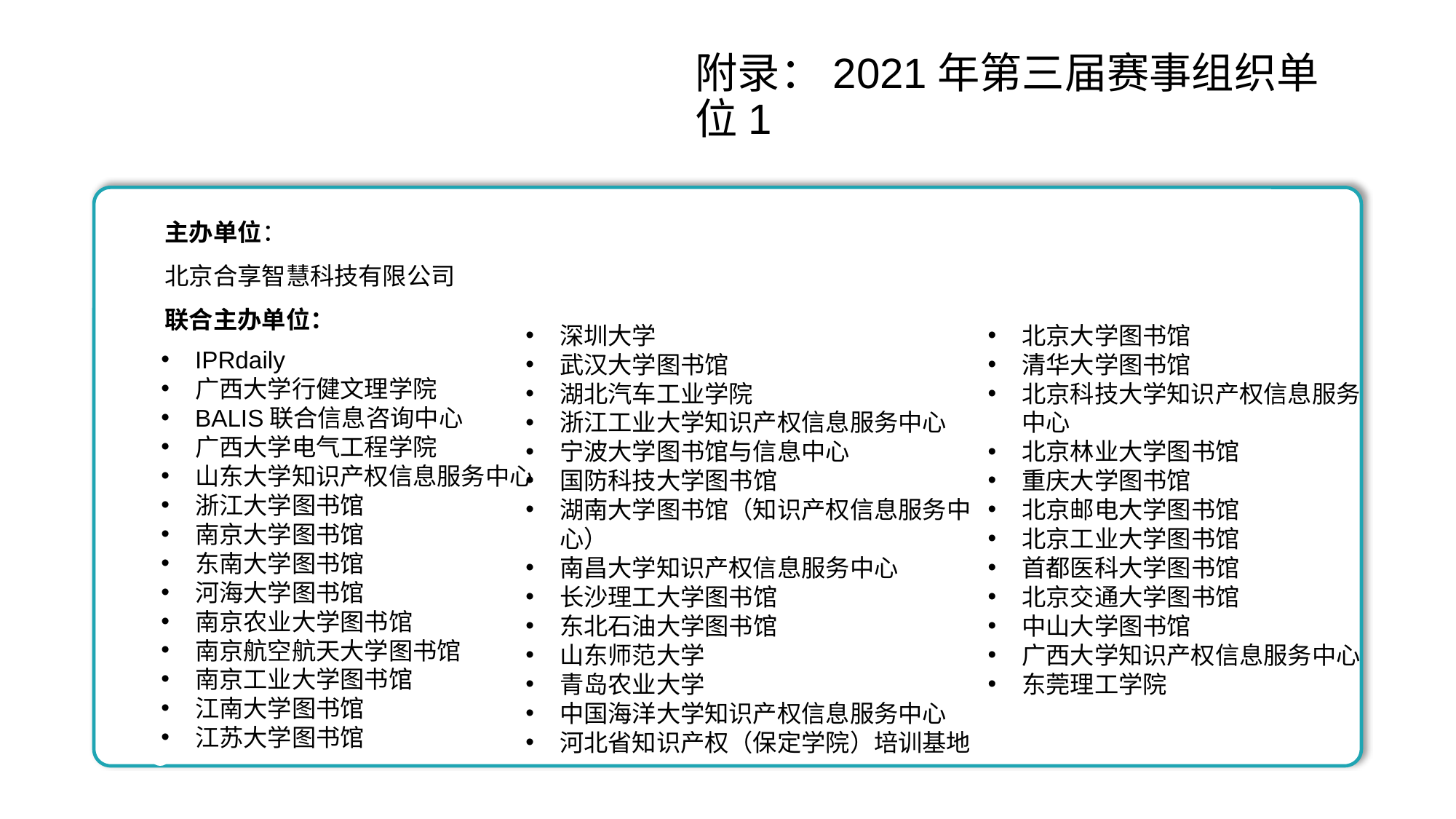

# 附录：2021年第三届赛事组织单位1

主办单位：
北京合享智慧科技有限公司
联合主办单位：

深圳大学
武汉大学图书馆
湖北汽车工业学院
浙江工业大学知识产权信息服务中心
宁波大学图书馆与信息中心
国防科技大学图书馆
湖南大学图书馆（知识产权信息服务中心）
南昌大学知识产权信息服务中心
长沙理工大学图书馆
东北石油大学图书馆
山东师范大学
青岛农业大学
中国海洋大学知识产权信息服务中心
河北省知识产权（保定学院）培训基地
北京大学图书馆
清华大学图书馆
北京科技大学知识产权信息服务中心
北京林业大学图书馆
重庆大学图书馆
北京邮电大学图书馆
北京工业大学图书馆
首都医科大学图书馆
北京交通大学图书馆
中山大学图书馆
广西大学知识产权信息服务中心
东莞理工学院
IPRdaily
广西大学行健文理学院
BALIS联合信息咨询中心
广西大学电气工程学院
山东大学知识产权信息服务中心
浙江大学图书馆
南京大学图书馆
东南大学图书馆
河海大学图书馆
南京农业大学图书馆
南京航空航天大学图书馆
南京工业大学图书馆
江南大学图书馆
江苏大学图书馆